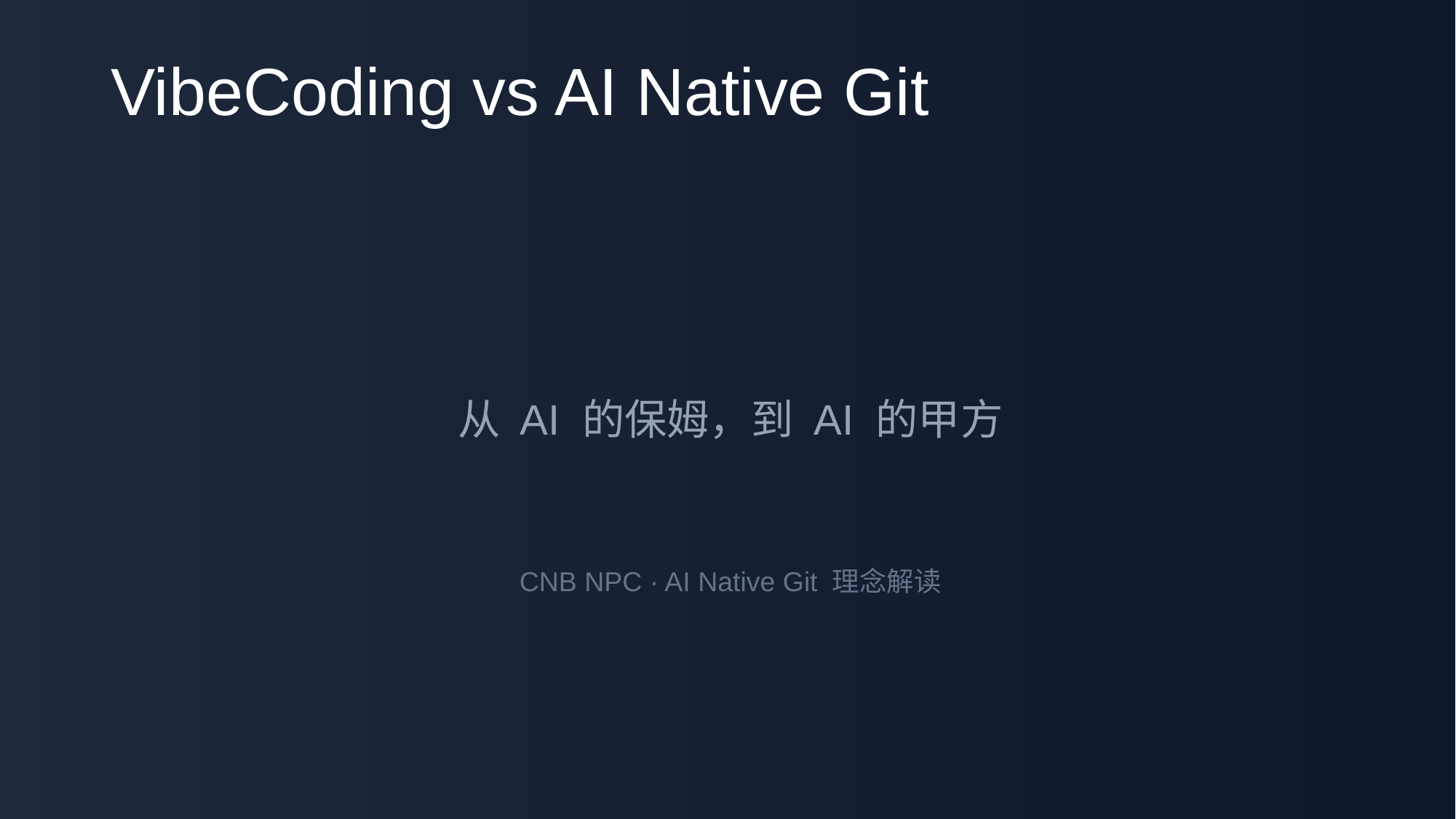

# VibeCoding vs AI Native Git
从 AI 的保姆，到 AI 的甲方
CNB NPC · AI Native Git 理念解读